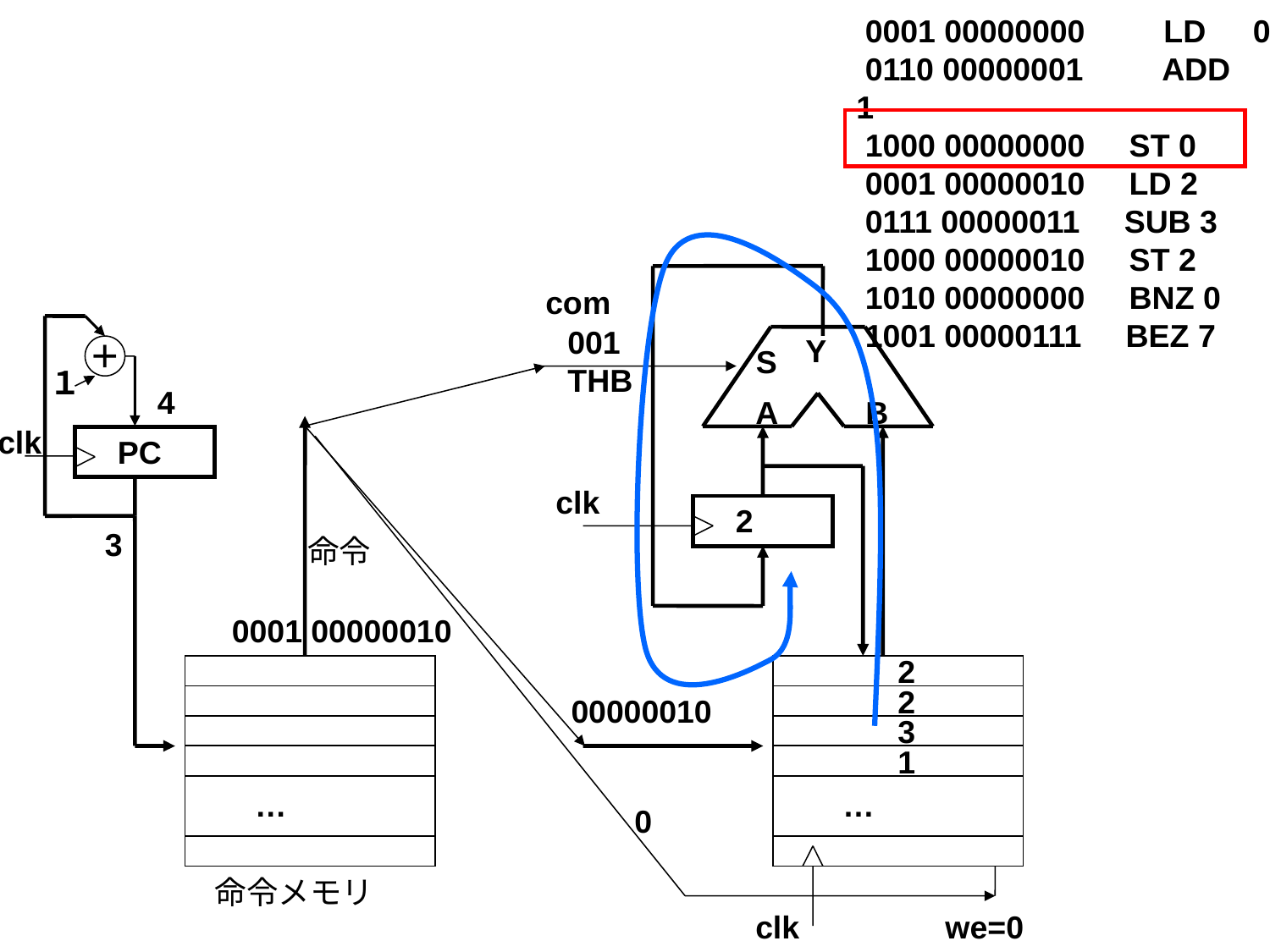

0001 00000000　　LD　0
 0110 00000001　　ADD 1
 1000 00000000     ST 0
 0001 00000010     LD 2
 0111 00000011     SUB 3
 1000 00000010     ST 2
 1010 00000000     BNZ 0
 1001 00000111     BEZ 7

com

001
THB
Y

＋
S

１

4
A
B
clk

PC

clk
2

3
命令

0001 00000010

2

2
00000010

3

1

…
…
0

命令メモリ

clk
we=0